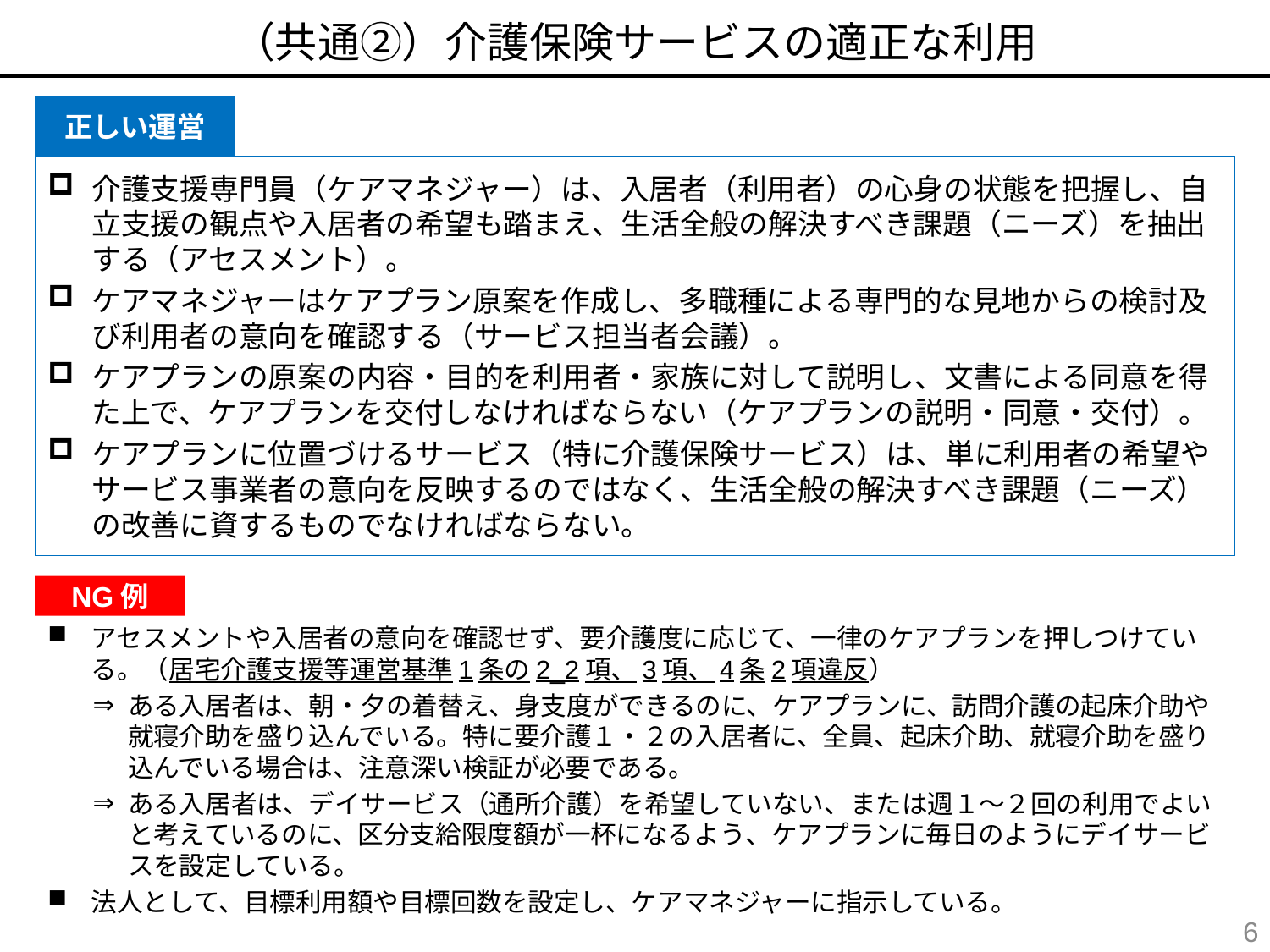

# （共通②）介護保険サービスの適正な利用
介護支援専門員（ケアマネジャー）は、入居者（利用者）の心身の状態を把握し、自立支援の観点や入居者の希望も踏まえ、生活全般の解決すべき課題（ニーズ）を抽出する（アセスメント）。
ケアマネジャーはケアプラン原案を作成し、多職種による専門的な見地からの検討及び利用者の意向を確認する（サービス担当者会議）。
ケアプランの原案の内容・目的を利用者・家族に対して説明し、文書による同意を得た上で、ケアプランを交付しなければならない（ケアプランの説明・同意・交付）。
ケアプランに位置づけるサービス（特に介護保険サービス）は、単に利用者の希望やサービス事業者の意向を反映するのではなく、生活全般の解決すべき課題（ニーズ）の改善に資するものでなければならない。
アセスメントや入居者の意向を確認せず、要介護度に応じて、一律のケアプランを押しつけている。（居宅介護支援等運営基準1条の2_2項、3項、4条2項違反）
ある入居者は、朝・夕の着替え、身支度ができるのに、ケアプランに、訪問介護の起床介助や就寝介助を盛り込んでいる。特に要介護１・２の入居者に、全員、起床介助、就寝介助を盛り込んでいる場合は、注意深い検証が必要である。
ある入居者は、デイサービス（通所介護）を希望していない、または週１～２回の利用でよいと考えているのに、区分支給限度額が一杯になるよう、ケアプランに毎日のようにデイサービスを設定している。
法人として、目標利用額や目標回数を設定し、ケアマネジャーに指示している。
6